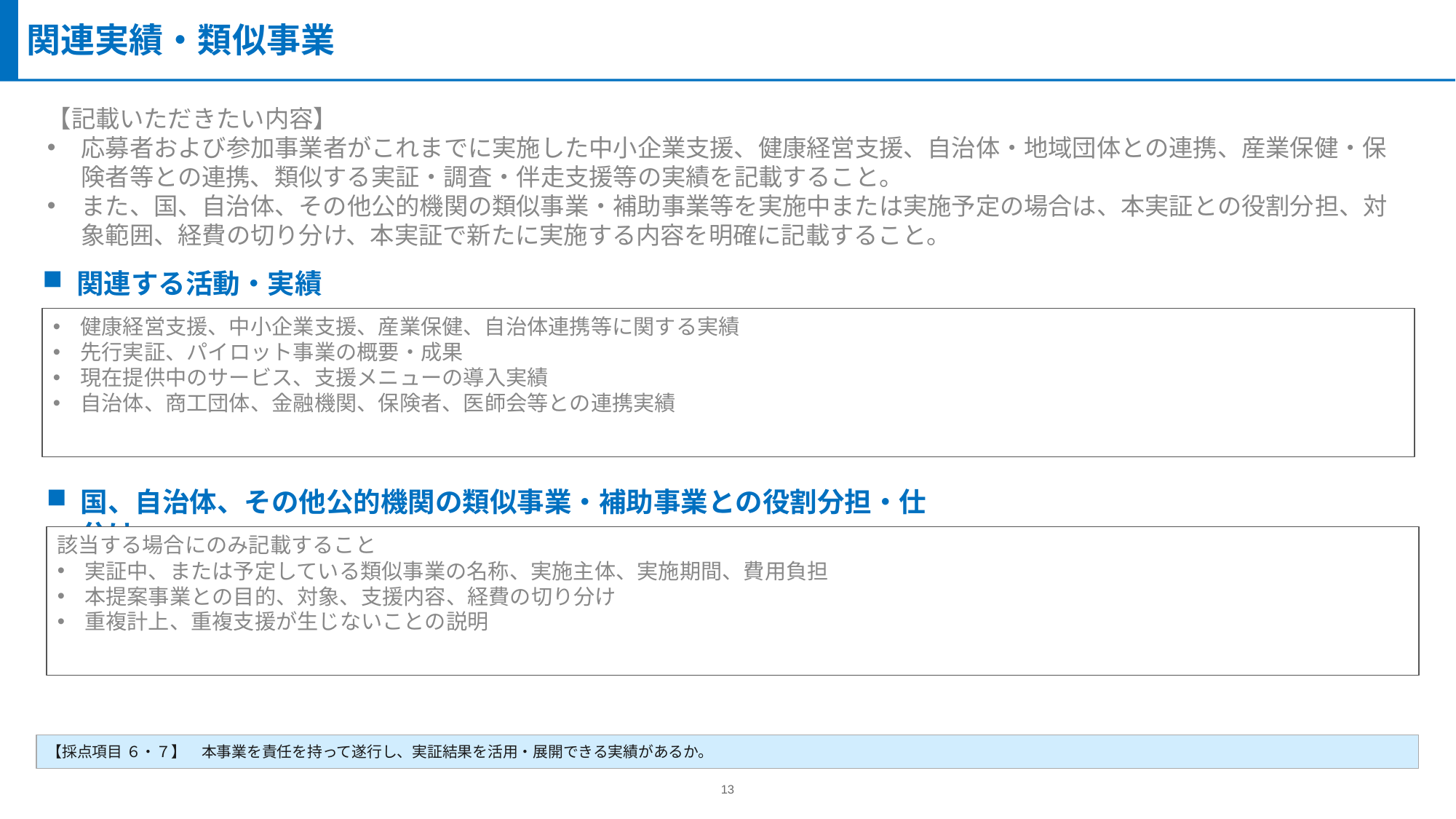

関連実績・類似事業

【記載いただきたい内容】
応募者および参加事業者がこれまでに実施した中小企業支援、健康経営支援、自治体・地域団体との連携、産業保健・保険者等との連携、類似する実証・調査・伴走支援等の実績を記載すること。
また、国、自治体、その他公的機関の類似事業・補助事業等を実施中または実施予定の場合は、本実証との役割分担、対象範囲、経費の切り分け、本実証で新たに実施する内容を明確に記載すること。
関連する活動・実績
健康経営支援、中小企業支援、産業保健、自治体連携等に関する実績
先行実証、パイロット事業の概要・成果
現在提供中のサービス、支援メニューの導入実績
自治体、商工団体、金融機関、保険者、医師会等との連携実績
国、自治体、その他公的機関の類似事業・補助事業との役割分担・仕分け
該当する場合にのみ記載すること
実証中、または予定している類似事業の名称、実施主体、実施期間、費用負担
本提案事業との目的、対象、支援内容、経費の切り分け
重複計上、重複支援が生じないことの説明
【採点項目 ６・７】　本事業を責任を持って遂行し、実証結果を活用・展開できる実績があるか。